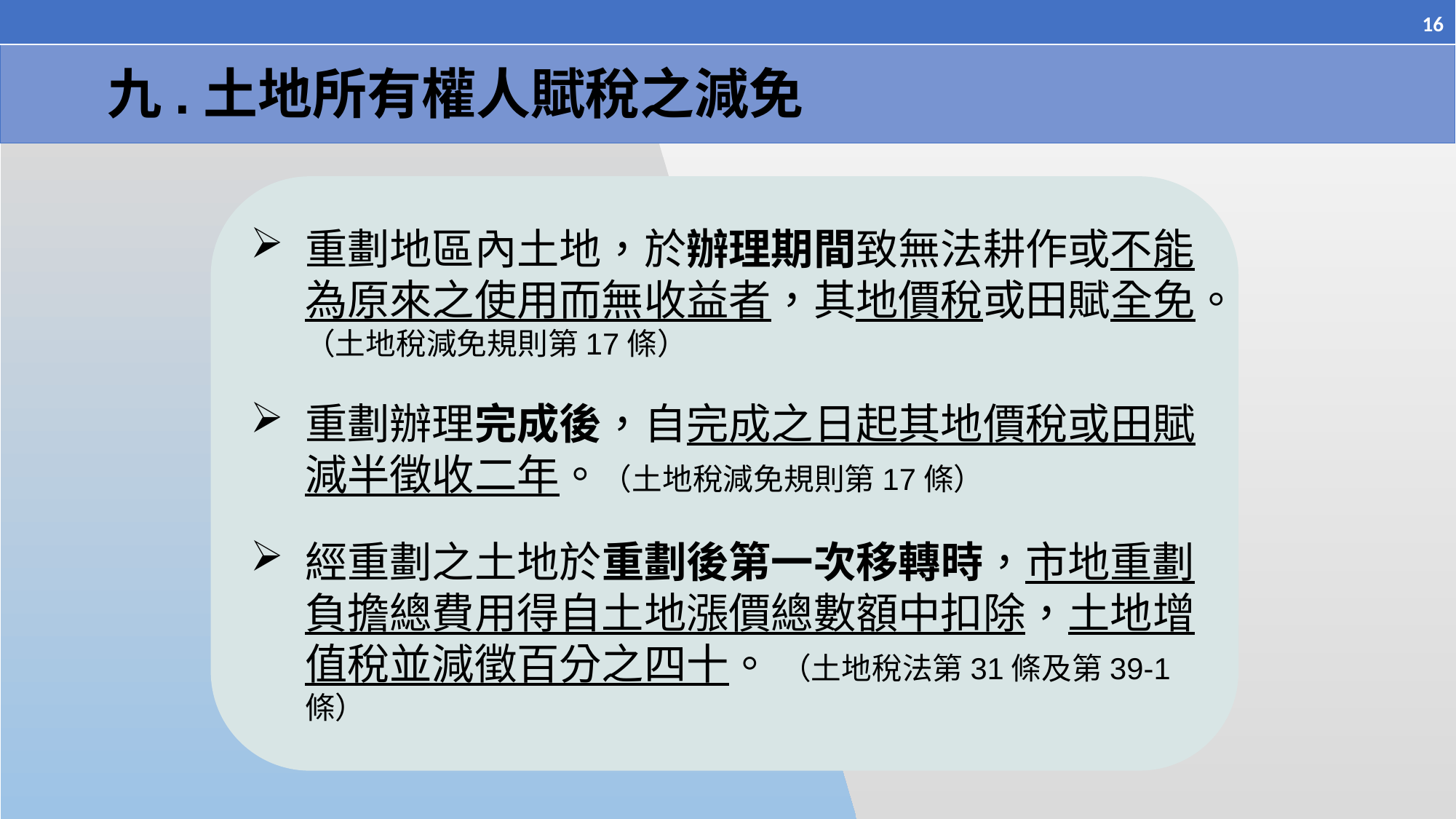

16
九.土地所有權人賦稅之減免

重劃地區內土地，於辦理期間致無法耕作或不能為原來之使用而無收益者，其地價稅或田賦全免。（土地稅減免規則第17條）

重劃辦理完成後，自完成之日起其地價稅或田賦減半徵收二年。（土地稅減免規則第17條）

經重劃之土地於重劃後第一次移轉時，市地重劃負擔總費用得自土地漲價總數額中扣除，土地增值稅並減徵百分之四十。 （土地稅法第31條及第39-1條）